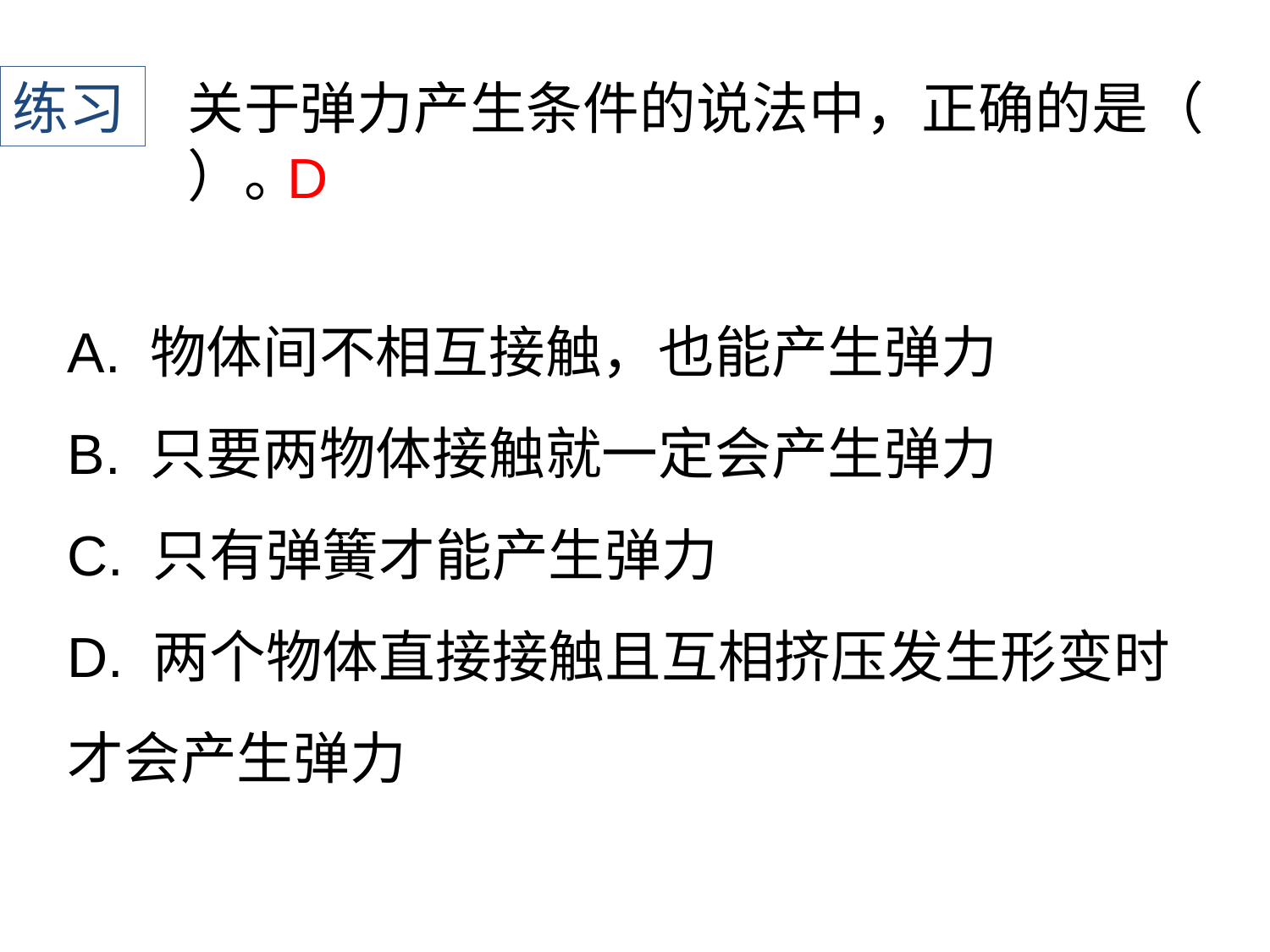

练习
关于弹力产生条件的说法中，正确的是（     ）。
D
A. 物体间不相互接触，也能产生弹力
B. 只要两物体接触就一定会产生弹力
C. 只有弹簧才能产生弹力
D. 两个物体直接接触且互相挤压发生形变时才会产生弹力